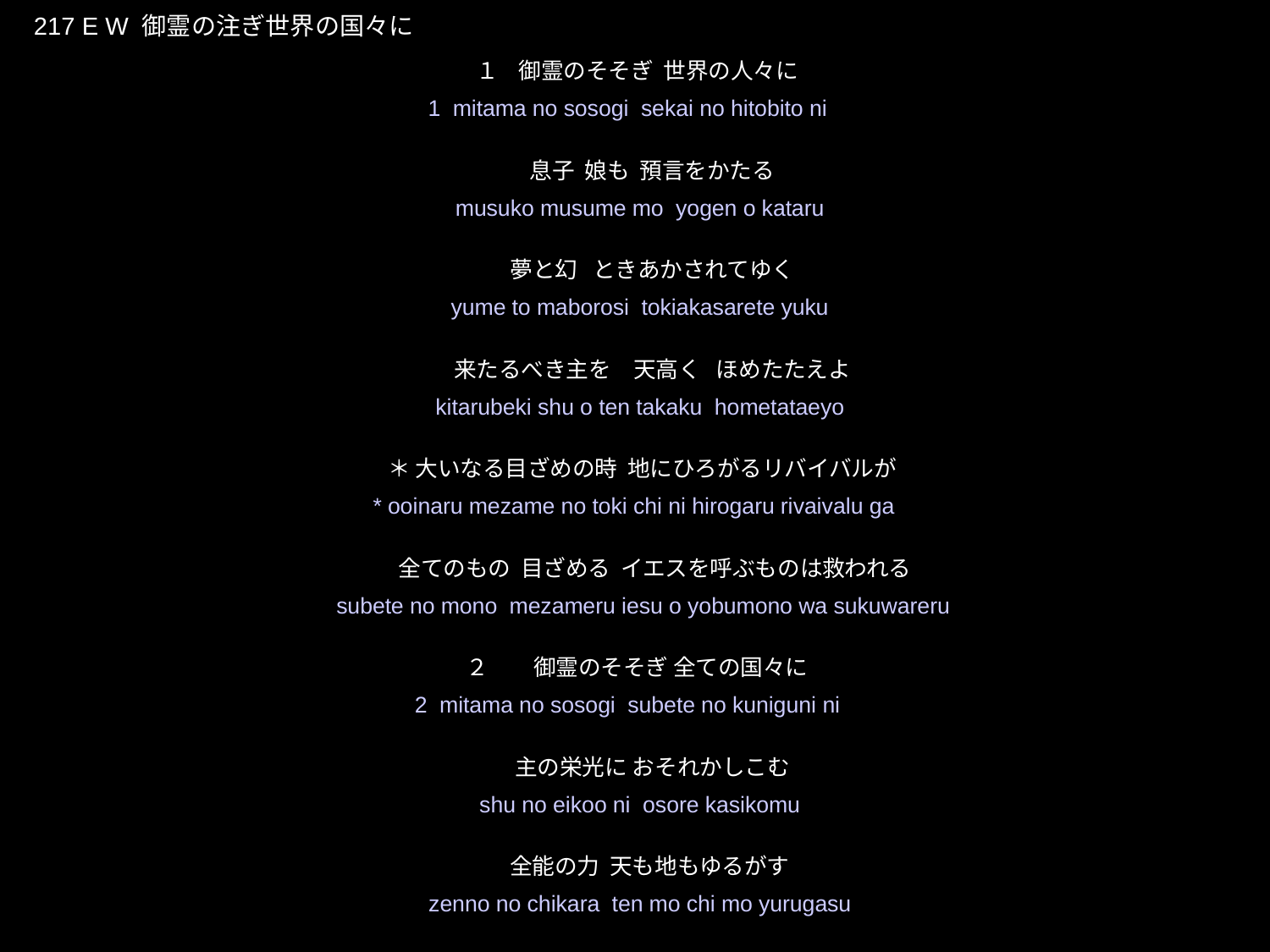

みたまのそそぎせかいのくにぐに
★W
217 E W 御霊の注ぎ世界の国々に
１    御霊のそそぎ  世界の人々に
      息子  娘も  預言をかたる
      夢と幻   ときあかされてゆく
      来たるべき主を　天高く   ほめたたえよ
  ＊ 大いなる目ざめの時  地にひろがるリバイバルが
       全てのもの  目ざめる  イエスを呼ぶものは救われる
２　　御霊のそそぎ 全ての国々に
      主の栄光に おそれかしこむ
     全能の力  天も地もゆるがす
  　われ待ち望む　主がふたたび来る日まで
★２
1  mitama no sosogi  sekai no hitobito ni
    musuko musume mo  yogen o kataru
    yume to maborosi  tokiakasarete yuku
    kitarubeki shu o ten takaku  hometataeyo
  * ooinaru mezame no toki chi ni hirogaru rivaivalu ga
     subete no mono  mezameru iesu o yobumono wa sukuwareru
2  mitama no sosogi  subete no kuniguni ni
    shu no eikoo ni  osore kasikomu
    zenno no chikara  ten mo chi mo yurugasu
    ware machinozomu shu ga futatabi kuru hi made